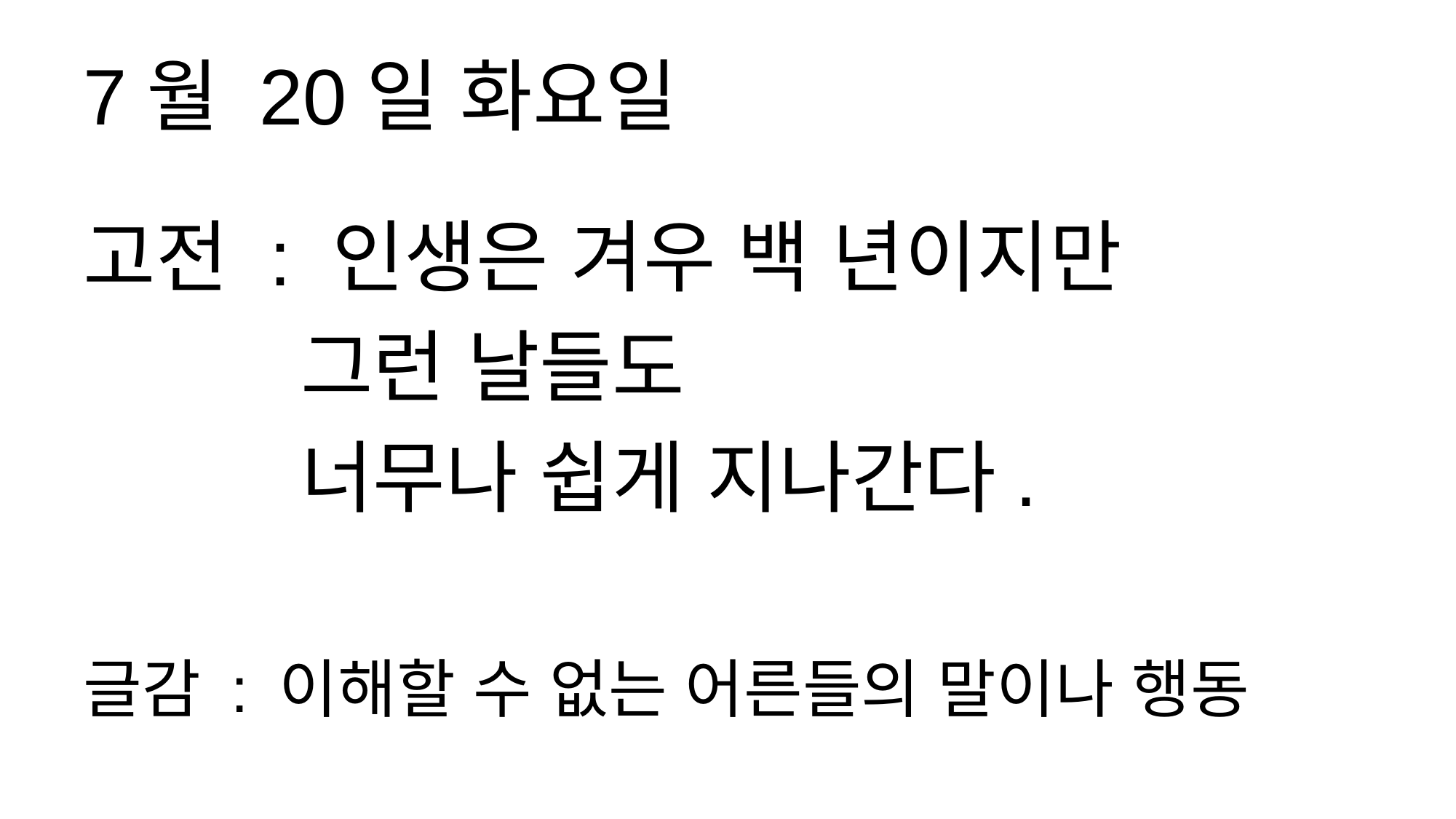

7월 20일 화요일
고전 : 인생은 겨우 백 년이지만
         그런 날들도
         너무나 쉽게 지나간다.
글감 : 이해할 수 없는 어른들의 말이나 행동